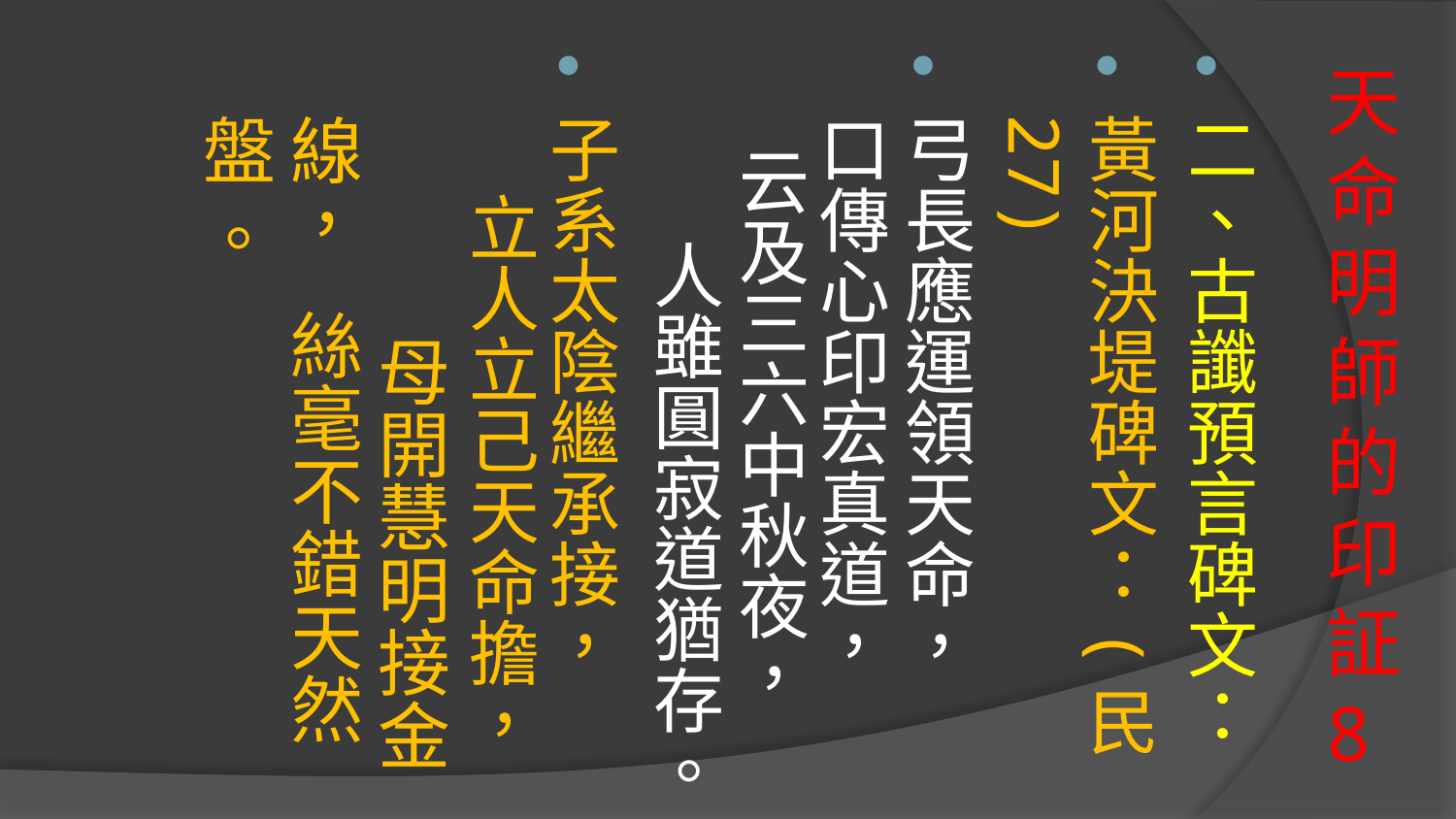

二、古讖預言碑文：
黃河決堤碑文：(民27)
弓長應運領天命，       口傳心印宏真道，          云及三六中秋夜，              人雖圓寂道猶存。
子系太陰繼承接，             立人立己天命擔，                 母開慧明接金線，   絲毫不錯天然盤 。

# 天命明師的印証8